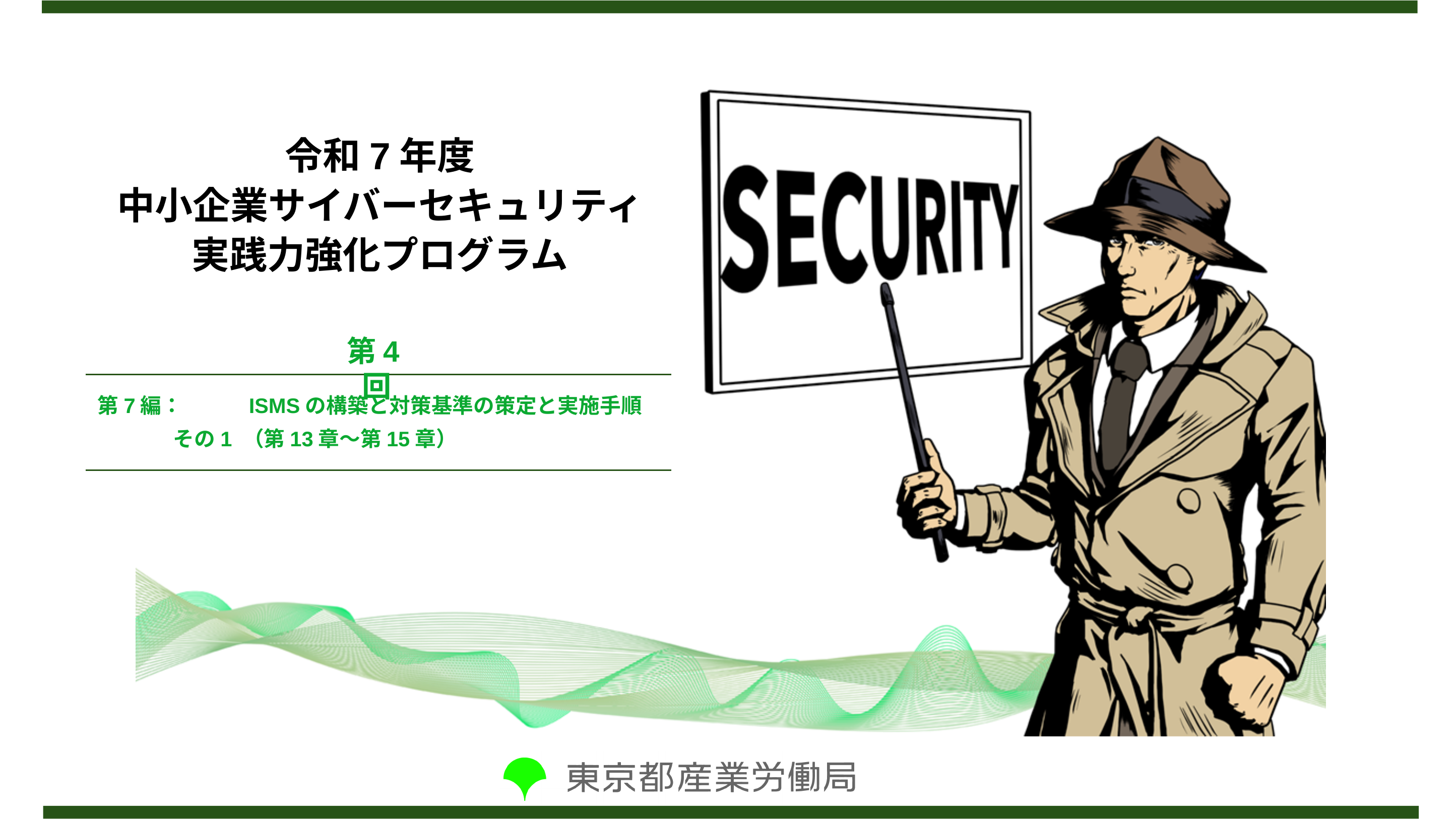

令和7年度
中小企業サイバーセキュリティ
実践力強化プログラム
第4回

第7編：	ISMSの構築と対策基準の策定と実施手順
	その1 （第13章～第15章）